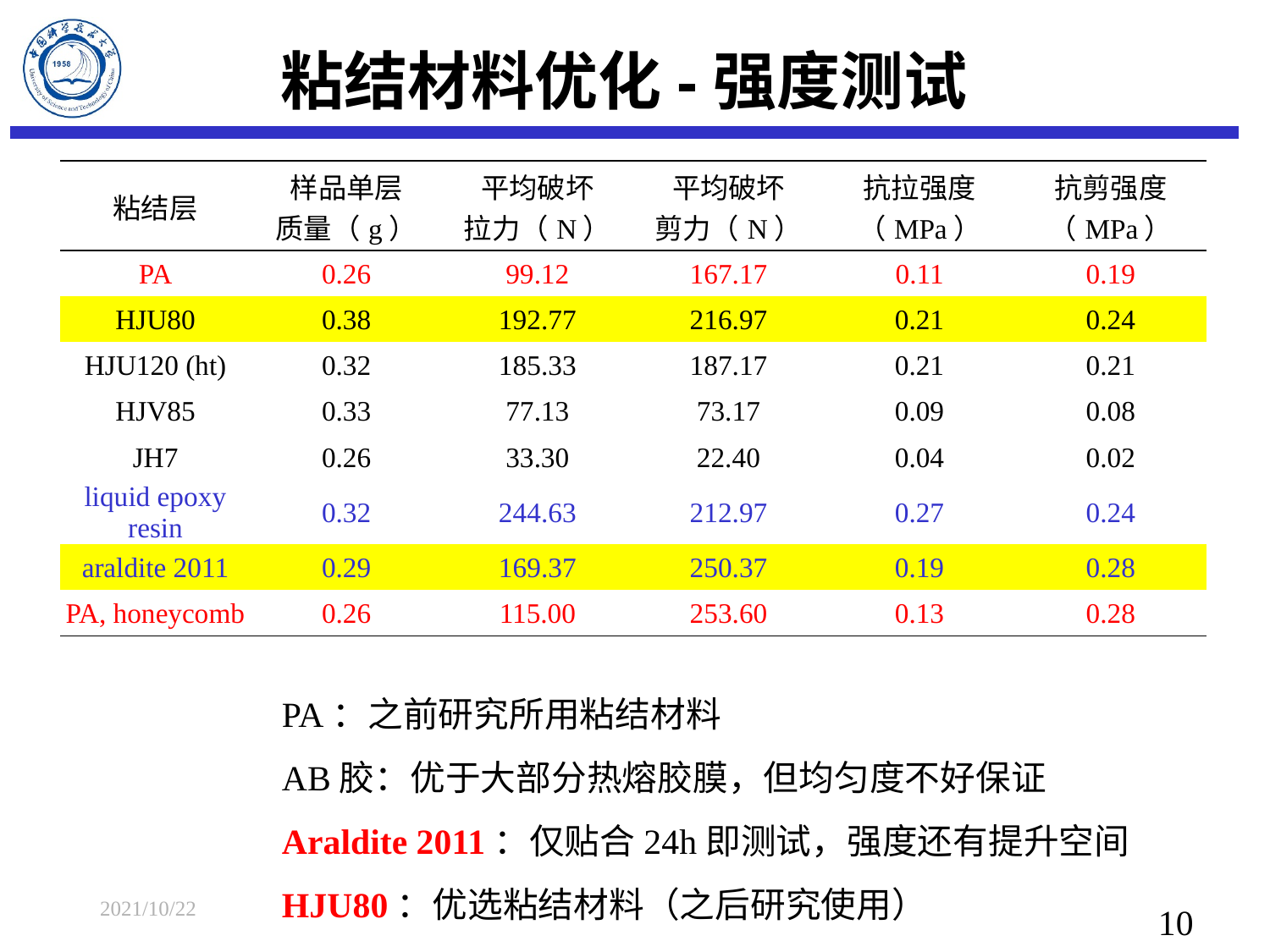

# 粘结材料优化-强度测试
| 粘结层 | 样品单层 质量（g） | 平均破坏 拉力（N） | 平均破坏 剪力（N） | 抗拉强度（MPa） | 抗剪强度（MPa） |
| --- | --- | --- | --- | --- | --- |
| PA | 0.26 | 99.12 | 167.17 | 0.11 | 0.19 |
| HJU80 | 0.38 | 192.77 | 216.97 | 0.21 | 0.24 |
| HJU120 (ht) | 0.32 | 185.33 | 187.17 | 0.21 | 0.21 |
| HJV85 | 0.33 | 77.13 | 73.17 | 0.09 | 0.08 |
| JH7 | 0.26 | 33.30 | 22.40 | 0.04 | 0.02 |
| liquid epoxy resin | 0.32 | 244.63 | 212.97 | 0.27 | 0.24 |
| araldite 2011 | 0.29 | 169.37 | 250.37 | 0.19 | 0.28 |
| PA, honeycomb | 0.26 | 115.00 | 253.60 | 0.13 | 0.28 |
PA：之前研究所用粘结材料
AB胶：优于大部分热熔胶膜，但均匀度不好保证
Araldite 2011：仅贴合24h即测试，强度还有提升空间
HJU80：优选粘结材料（之后研究使用）
2021/10/22
10